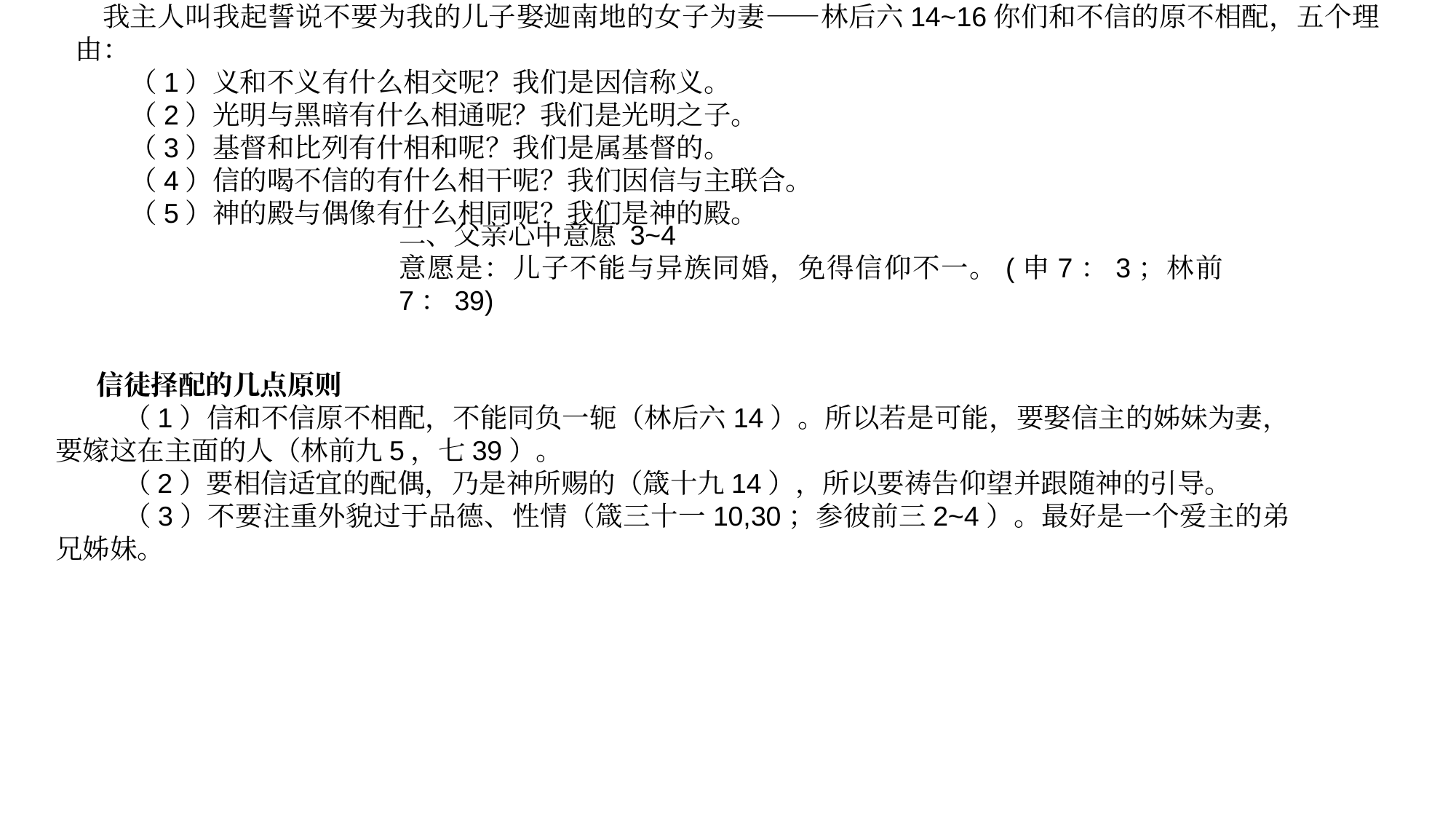

我主人叫我起誓说不要为我的儿子娶迦南地的女子为妻——林后六14~16你们和不信的原不相配，五个理由：
（1）义和不义有什么相交呢？我们是因信称义。
（2）光明与黑暗有什么相通呢？我们是光明之子。
（3）基督和比列有什相和呢？我们是属基督的。
（4）信的喝不信的有什么相干呢？我们因信与主联合。
（5）神的殿与偶像有什么相同呢？我们是神的殿。
二、父亲心中意愿 3~4
意愿是：儿子不能与异族同婚，免得信仰不一。(申7：3；林前7：39)

信徒择配的几点原则
（1）信和不信原不相配，不能同负一轭（林后六14）。所以若是可能，要娶信主的姊妹为妻，要嫁这在主面的人（林前九5，七39）。
（2）要相信适宜的配偶，乃是神所赐的（箴十九14），所以要祷告仰望并跟随神的引导。
（3）不要注重外貌过于品德、性情（箴三十一10,30；参彼前三2~4）。最好是一个爱主的弟兄姊妹。